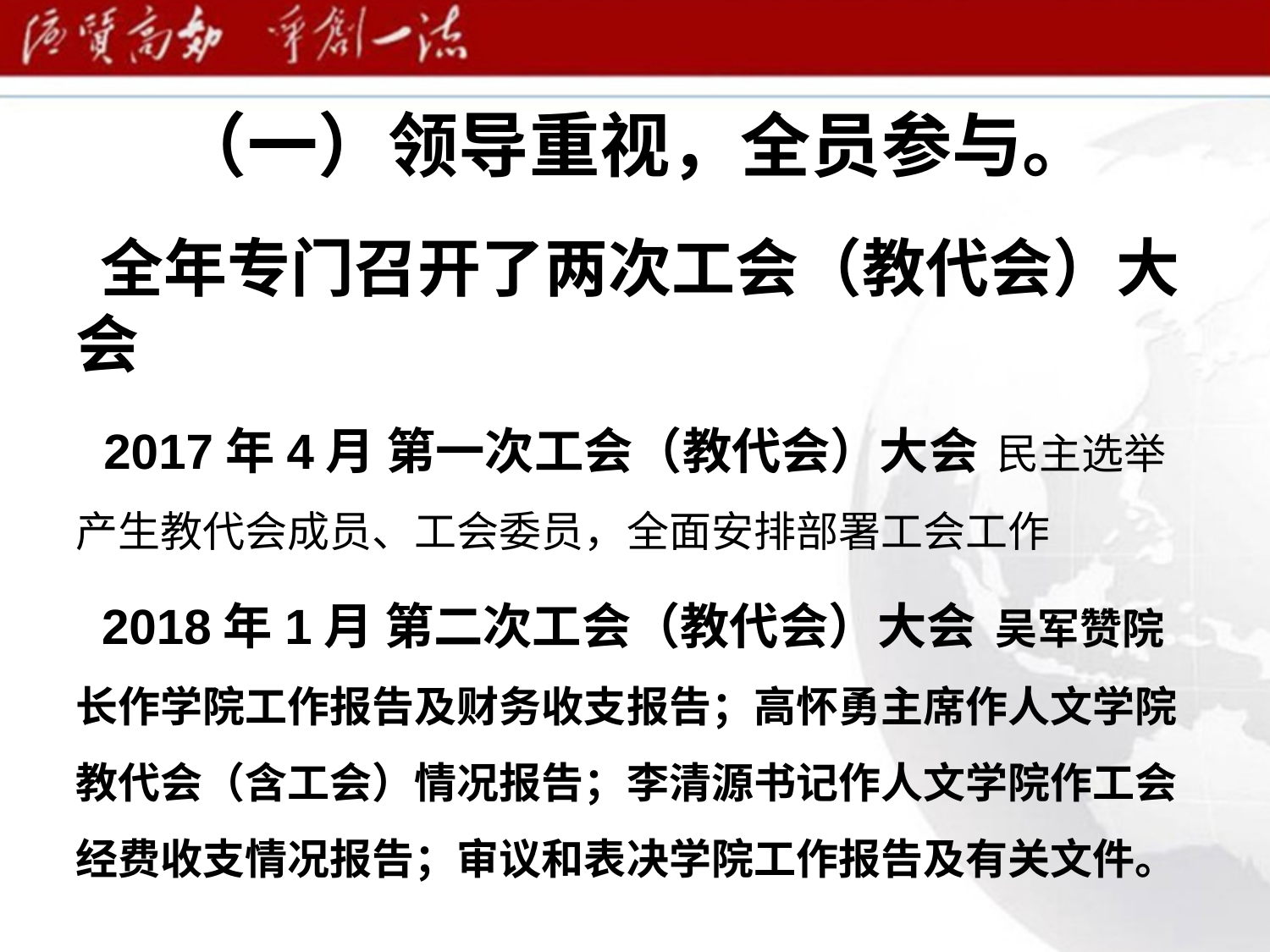

# （一）领导重视，全员参与。
  全年专门召开了两次工会（教代会）大会
  2017年4月 第一次工会（教代会）大会  民主选举产生教代会成员、工会委员，全面安排部署工会工作
  2018年1月 第二次工会（教代会）大会  吴军赞院长作学院工作报告及财务收支报告；高怀勇主席作人文学院教代会（含工会）情况报告；李清源书记作人文学院作工会经费收支情况报告；审议和表决学院工作报告及有关文件。